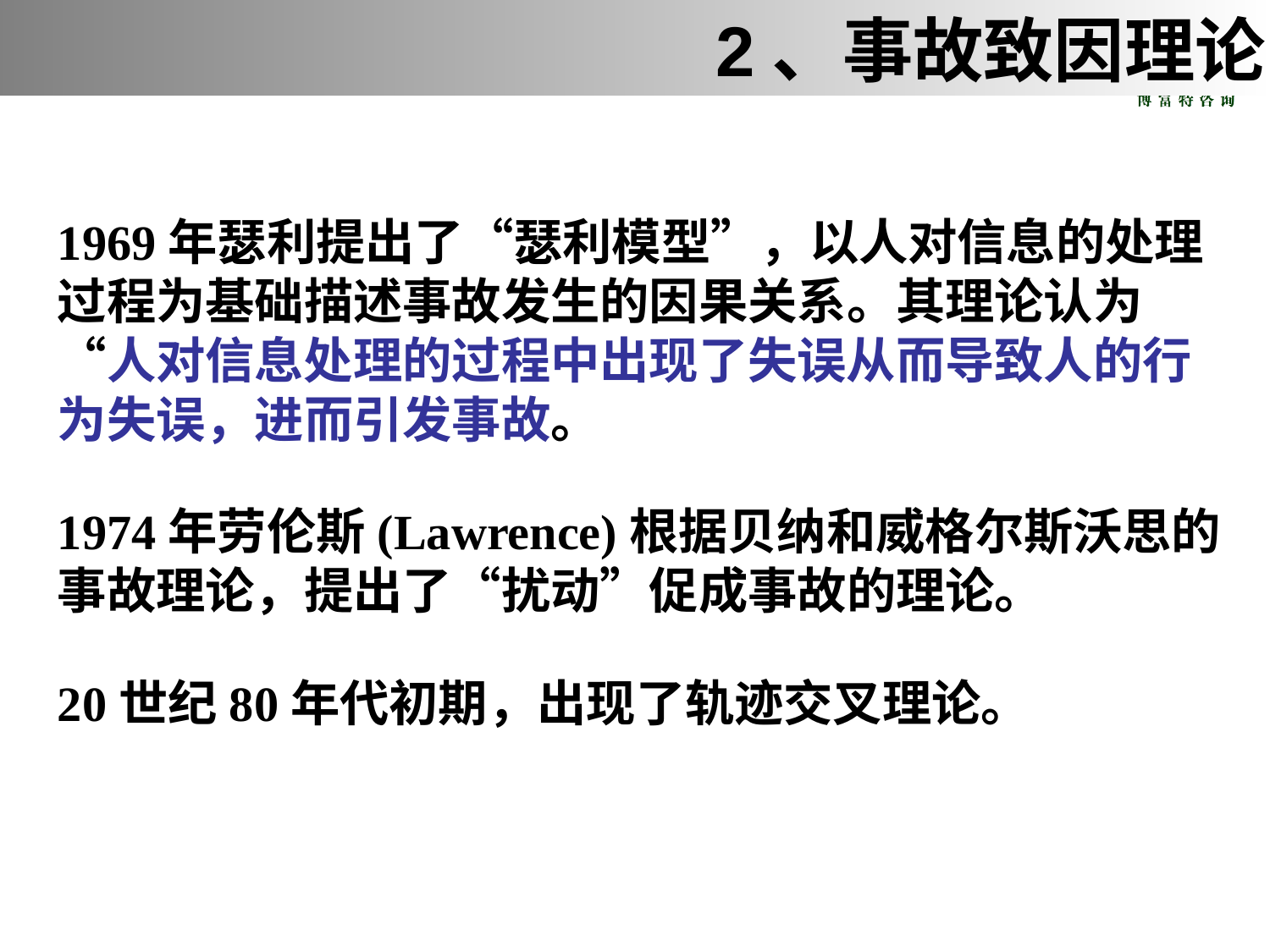

2、事故致因理论
1969年瑟利提出了“瑟利模型”，以人对信息的处理过程为基础描述事故发生的因果关系。其理论认为“人对信息处理的过程中出现了失误从而导致人的行为失误，进而引发事故。
1974年劳伦斯(Lawrence)根据贝纳和威格尔斯沃思的事故理论，提出了“扰动”促成事故的理论。
20世纪80年代初期，出现了轨迹交叉理论。